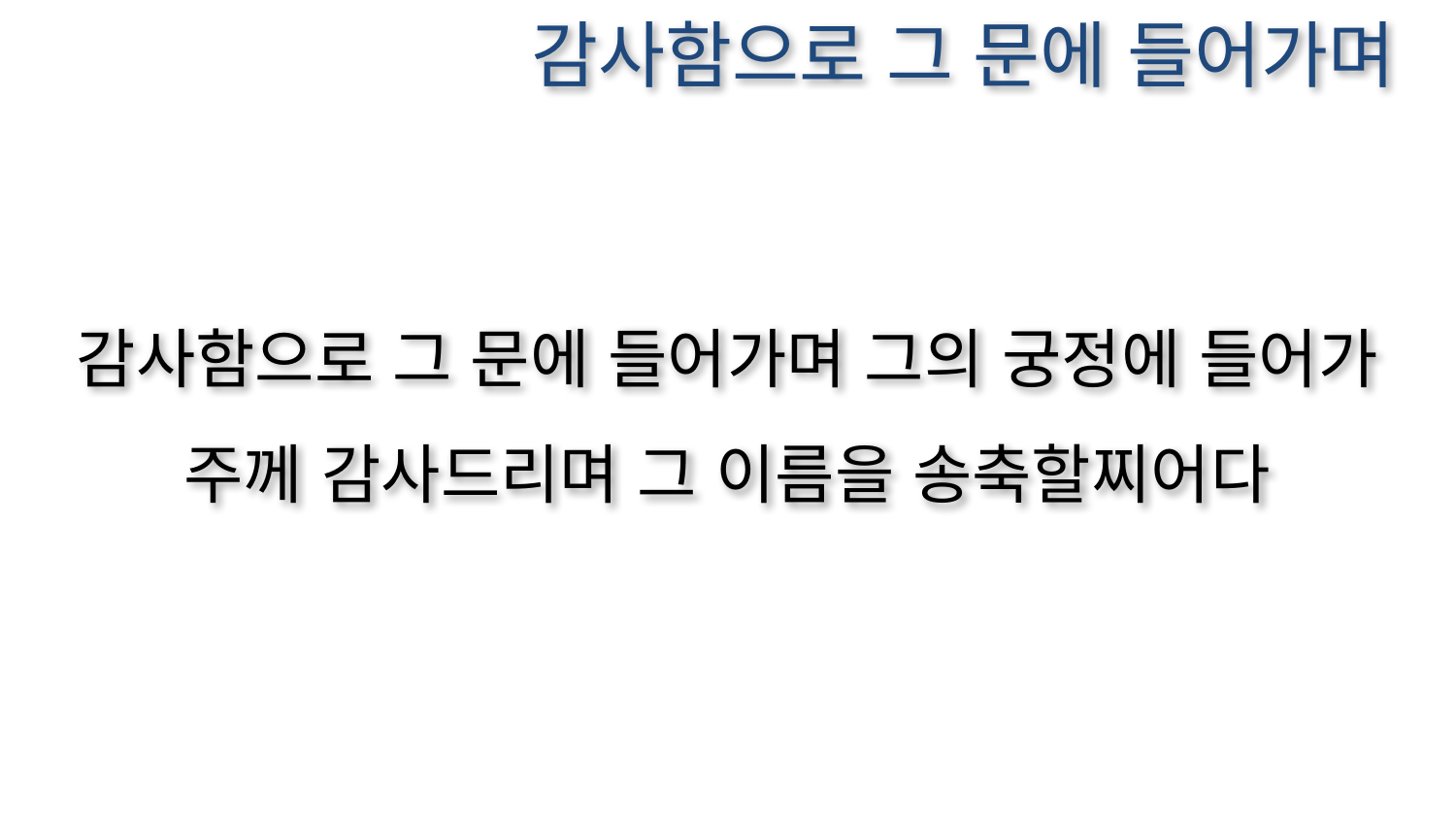

감사함으로 그 문에 들어가며
감사함으로 그 문에 들어가며 그의 궁정에 들어가
주께 감사드리며 그 이름을 송축할찌어다